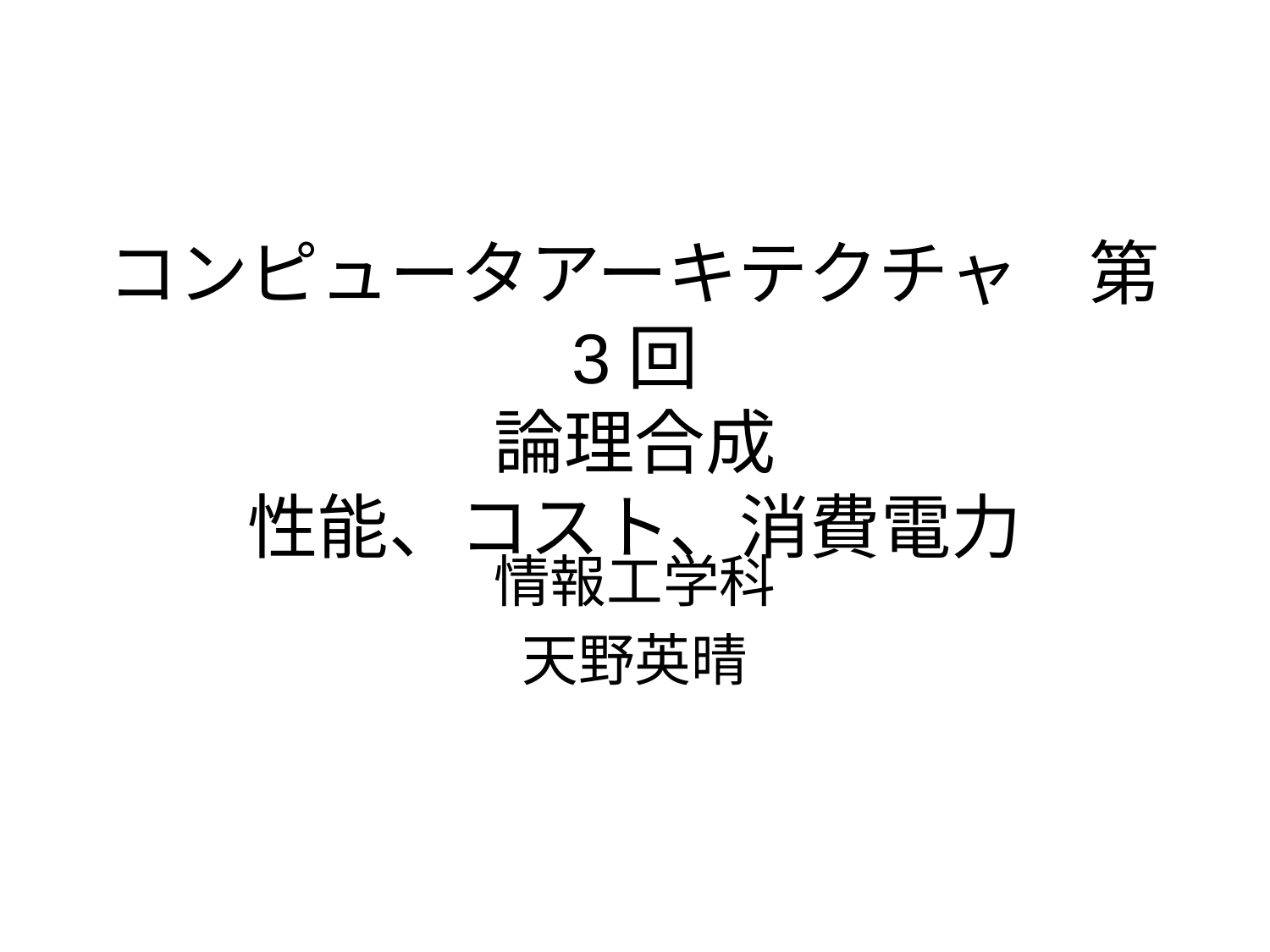

# コンピュータアーキテクチャ　第3回 論理合成 性能、コスト、消費電力
情報工学科
天野英晴